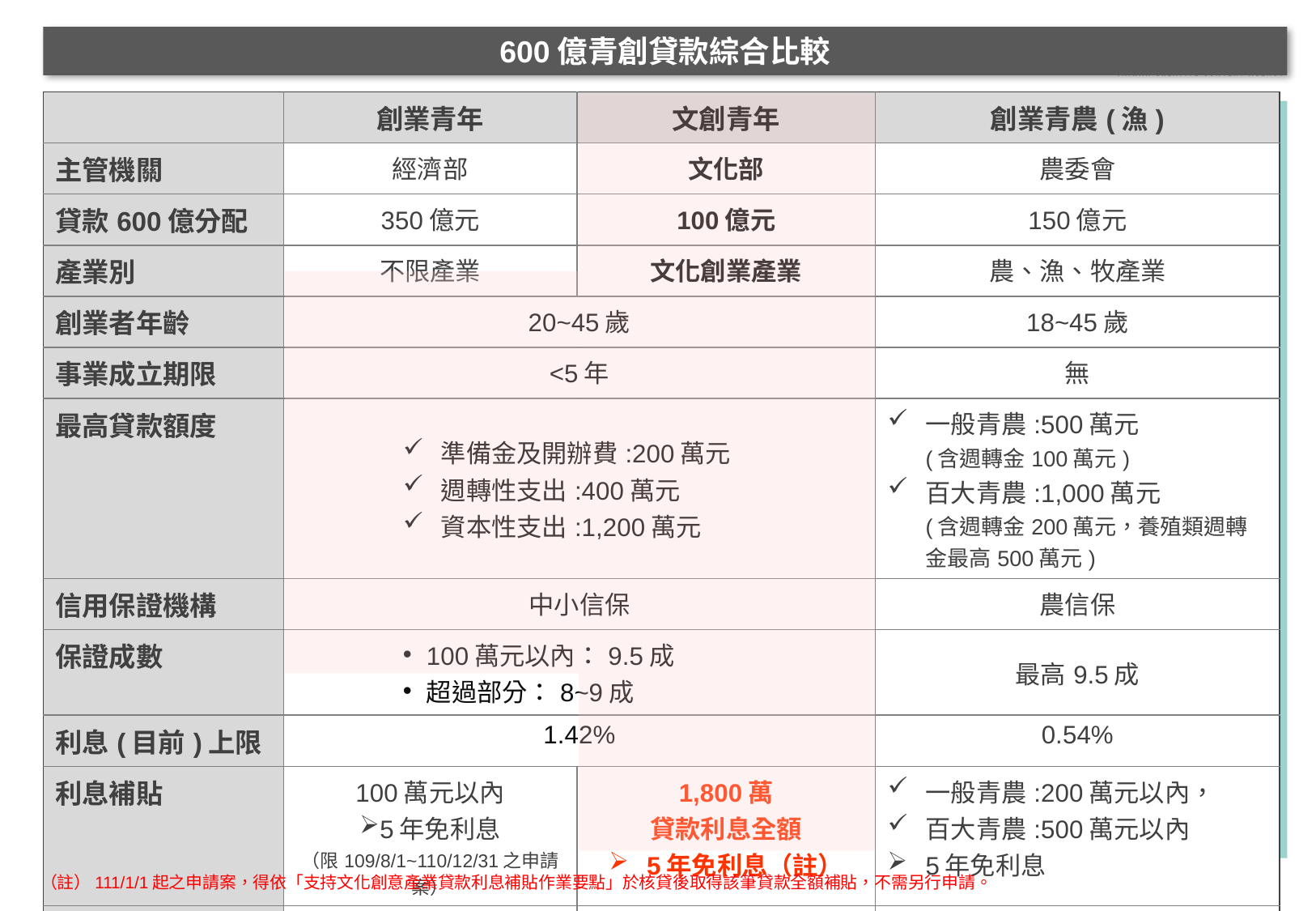

600億青創貸款綜合比較
|  | 創業青年 | 文創青年 | 創業青農(漁) |
| --- | --- | --- | --- |
| 主管機關 | 經濟部 | 文化部 | 農委會 |
| 貸款600億分配 | 350億元 | 100億元 | 150億元 |
| 產業別 | 不限產業 | 文化創業產業 | 農、漁、牧產業 |
| 創業者年齡 | 20~45歲 | (同左) | 18~45歲 |
| 事業成立期限 | <5年 | (同左) | 無 |
| 最高貸款額度 | 準備金及開辦費:200萬元 週轉性支出:400萬元 資本性支出:1,200萬元 |  | 一般青農:500萬元 (含週轉金100萬元) 百大青農:1,000萬元 (含週轉金200萬元，養殖類週轉金最高500萬元) |
| 信用保證機構 | 中小信保 |  | 農信保 |
| 保證成數 | 100萬元以內：9.5成 超過部分：8~9成 |  | 最高9.5成 |
| 利息(目前)上限 | 1.42% |  | 0.54% |
| 利息補貼 | 100萬元以內 5年免利息 （限109/8/1~110/12/31之申請案） | 1,800萬 貸款利息全額 5年免利息（註） | 一般青農:200萬元以內， 百大青農:500萬元以內 5年免利息 |
| 辧理單位 | 17家銀行 + 3合作社 | 文策院、 15家銀行 + 2合作社 | 農業金庫及各農漁會 |

33
（註）111/1/1起之申請案，得依「支持文化創意產業貸款利息補貼作業要點」於核貸後取得該筆貸款全額補貼，不需另行申請。